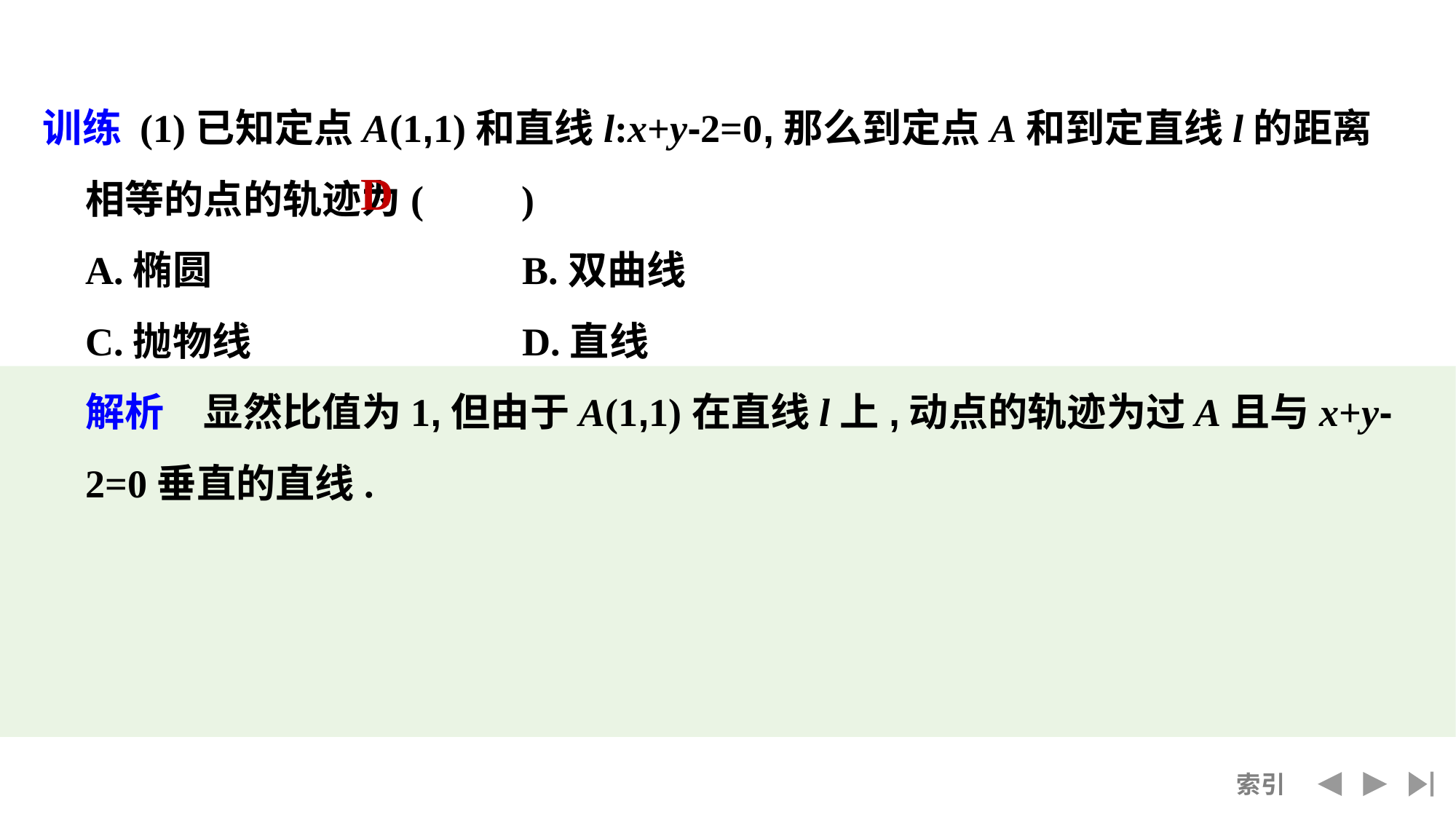

训练 (1)已知定点A(1,1)和直线l:x+y-2=0,那么到定点A和到定直线l的距离相等的点的轨迹为(　　)
	A.椭圆			B.双曲线
	C.抛物线			D.直线
	解析　显然比值为1,但由于A(1,1)在直线l上,动点的轨迹为过A且与x+y-2=0垂直的直线.
D